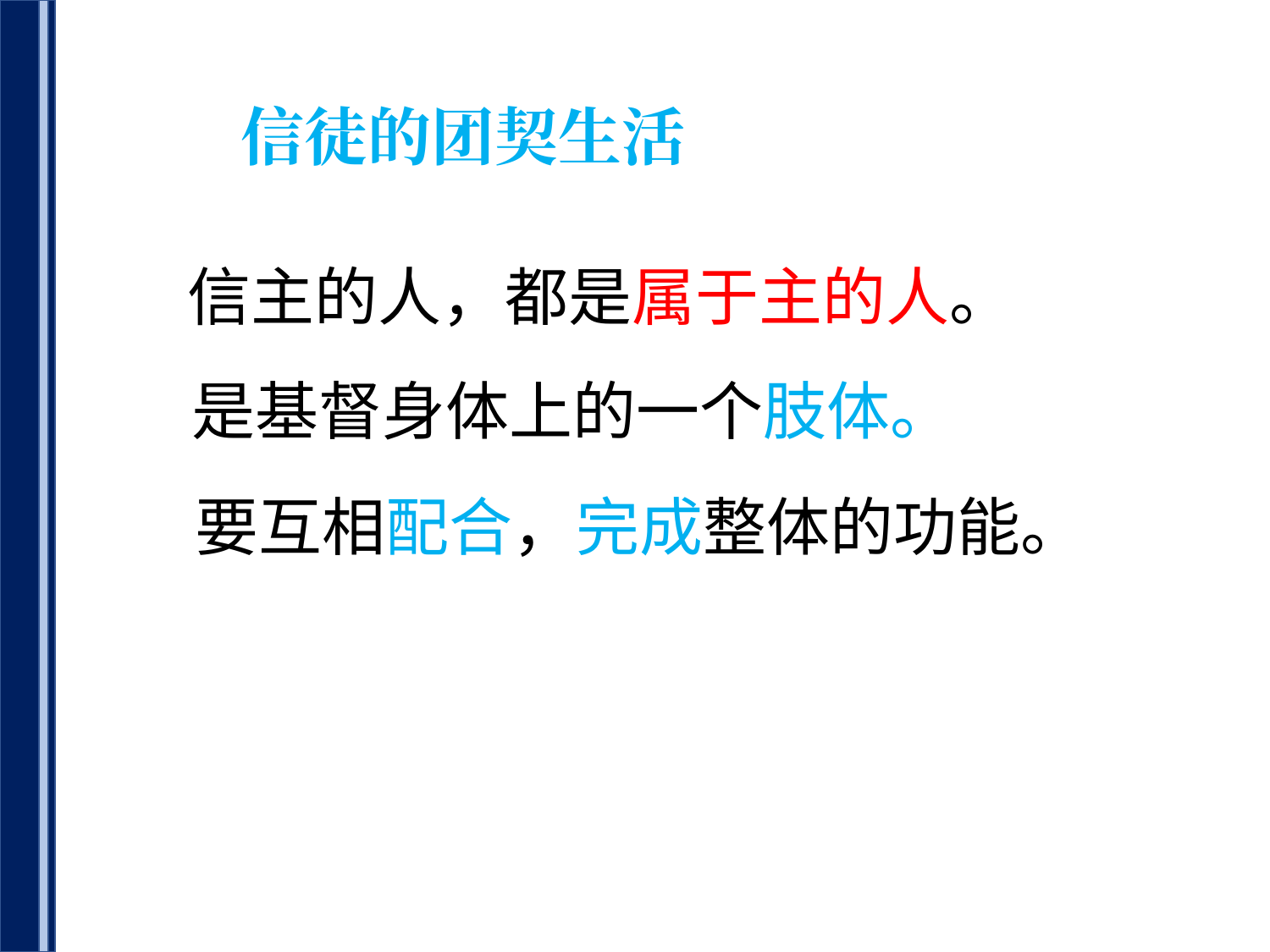

信徒的团契生活
信主的人，都是属于主的人。
是基督身体上的一个肢体。
要互相配合，完成整体的功能。